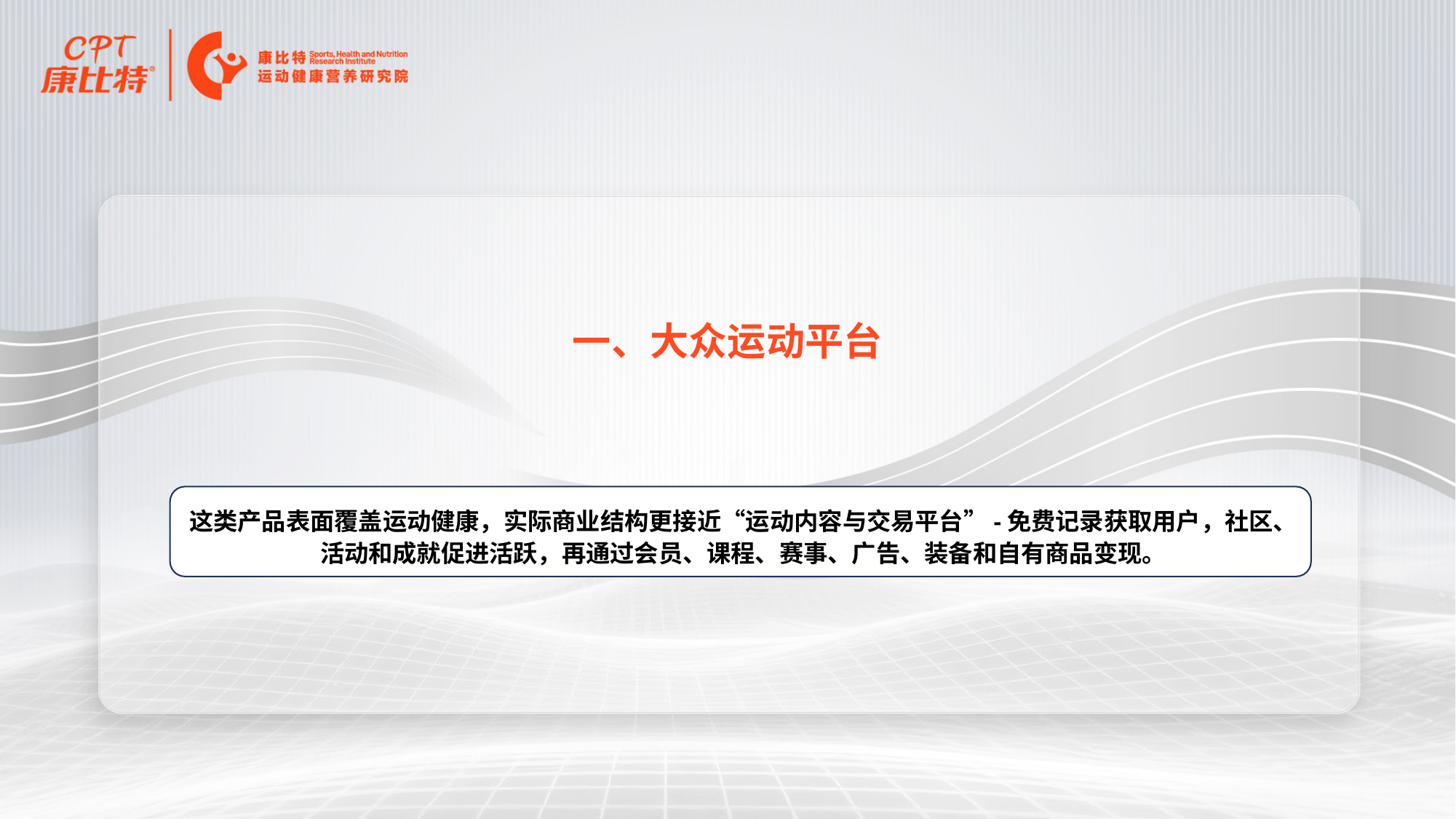

一、大众运动平台

这类产品表面覆盖运动健康，实际商业结构更接近“运动内容与交易平台”-免费记录获取用户，社区、活动和成就促进活跃，再通过会员、课程、赛事、广告、装备和自有商品变现。